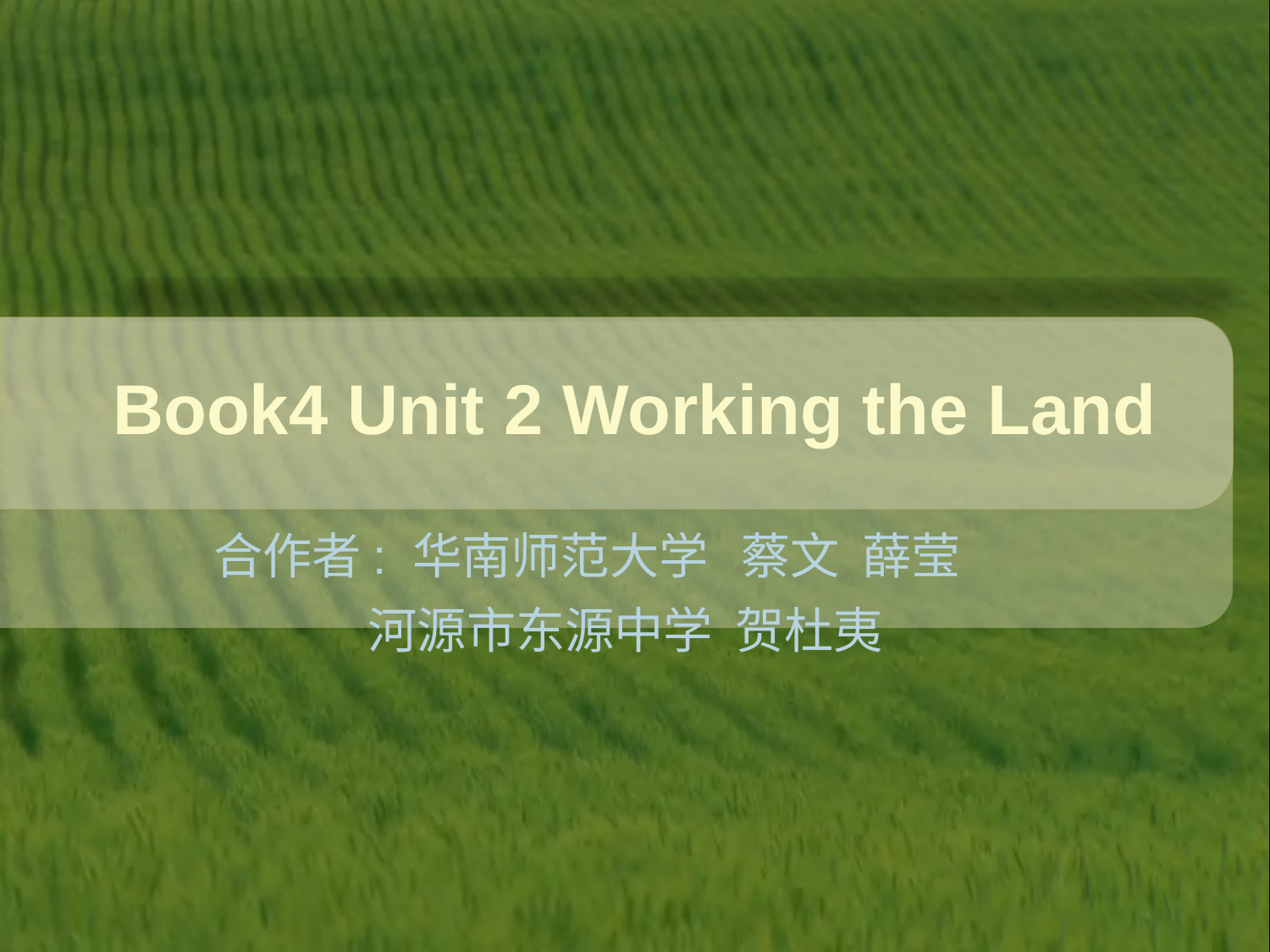

# Book4 Unit 2 Working the Land
  合作者: 华南师范大学   蔡文  薛莹
          河源市东源中学  贺杜夷